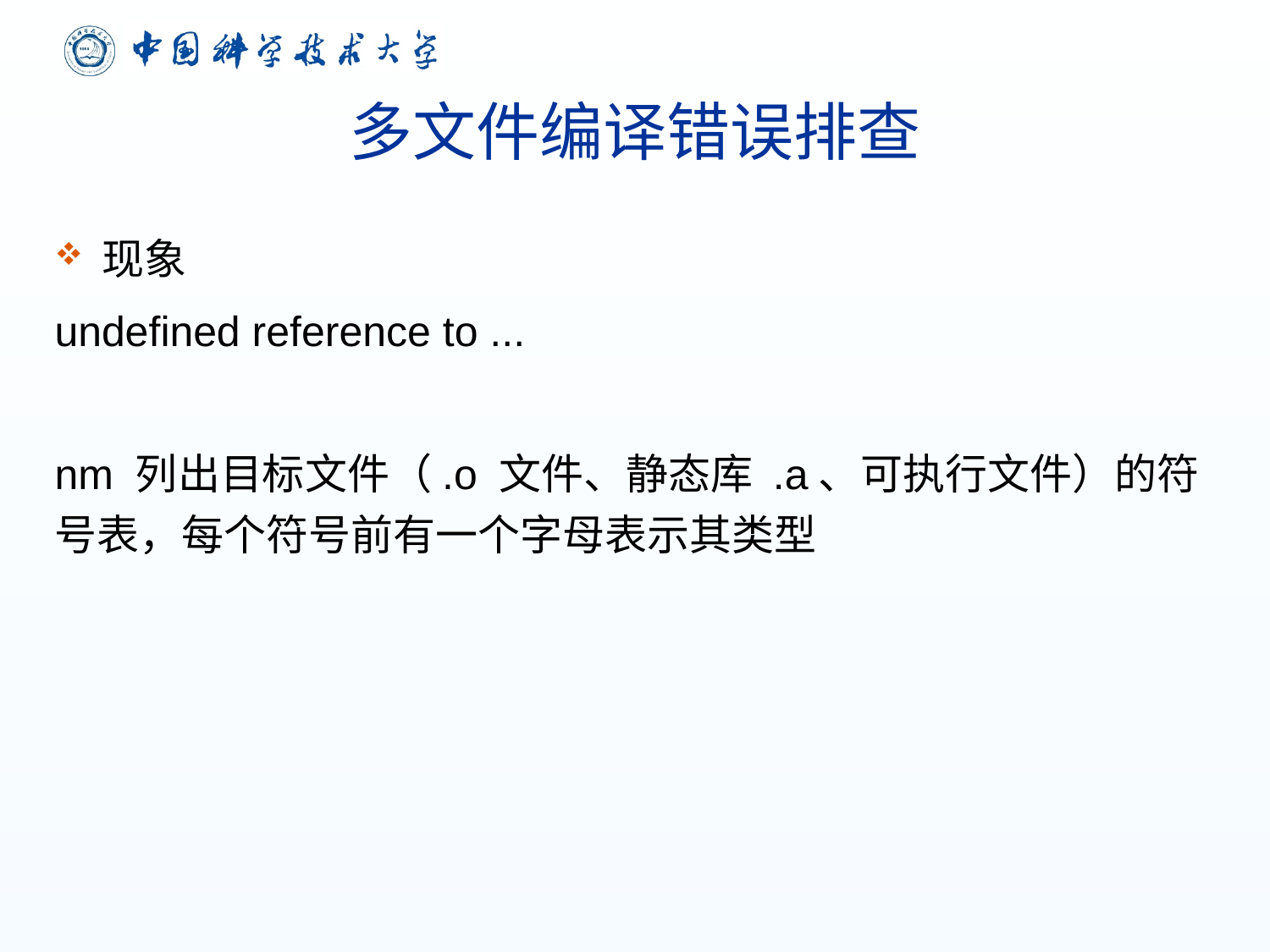

# 多文件编译错误排查
现象
undefined reference to ...

nm 列出目标文件（.o 文件、静态库 .a、可执行文件）的符号表，每个符号前有一个字母表示其类型